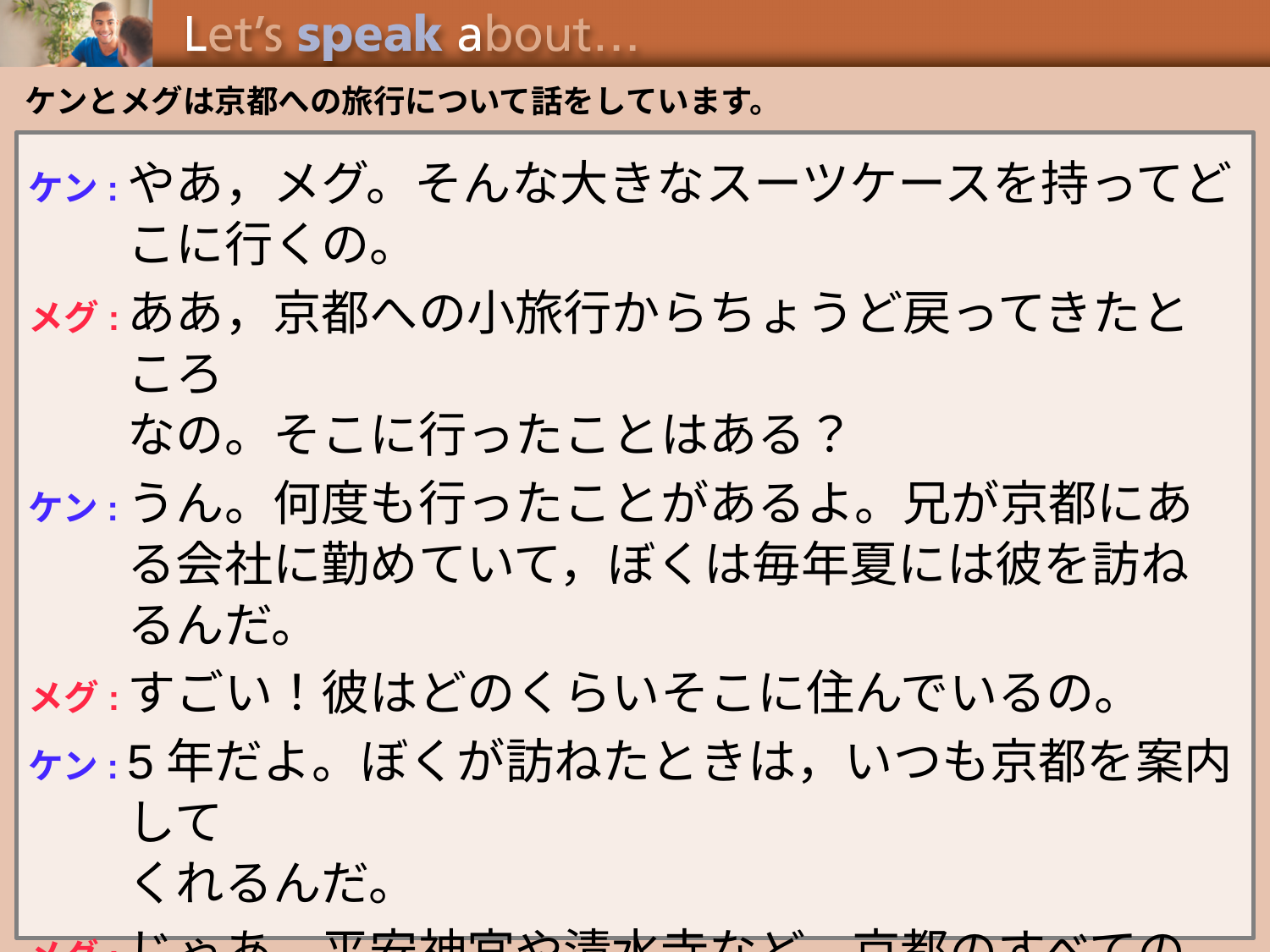

ケンとメグは京都への旅行について話をしています。
ケン:	やあ，メグ。そんな大きなスーツケースを持ってどこに行くの。
メグ:	ああ，京都への小旅行からちょうど戻ってきたところ
なの。そこに行ったことはある？
ケン:	うん。何度も行ったことがあるよ。兄が京都にある会社に勤めていて，ぼくは毎年夏には彼を訪ねるんだ。
メグ:	すごい！彼はどのくらいそこに住んでいるの。
ケン:	5年だよ。ぼくが訪ねたときは，いつも京都を案内して
くれるんだ。
メグ:	じゃあ，平安神宮や清水寺など，京都のすべての
主要な寺院や神社には行ったことがあるのね。
ケン:	うん。大好きだよ。どれも素晴らしいんだ。